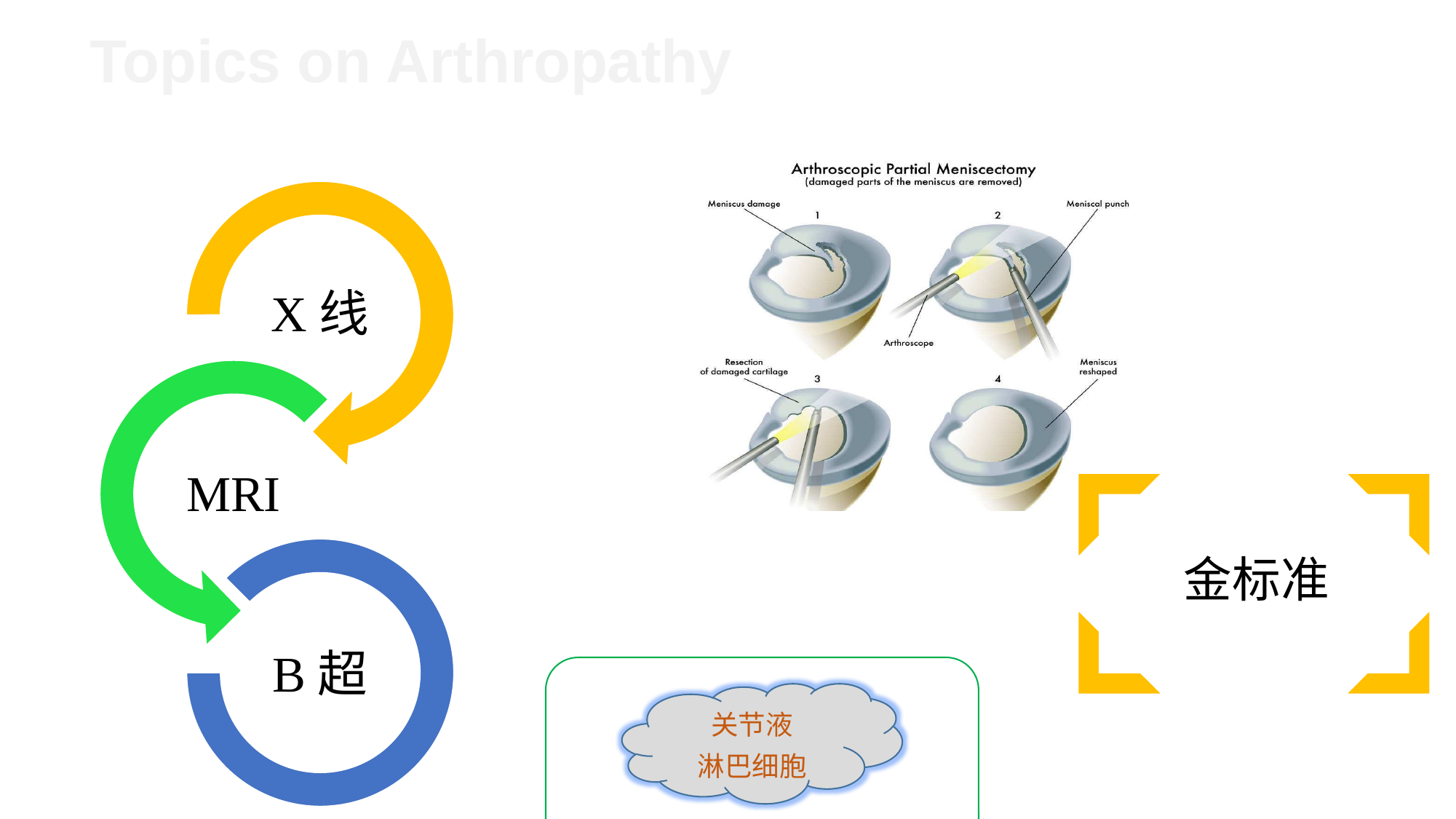

Topics on Arthropathy
金标准
X线
MRI
B超

关节液
淋巴细胞